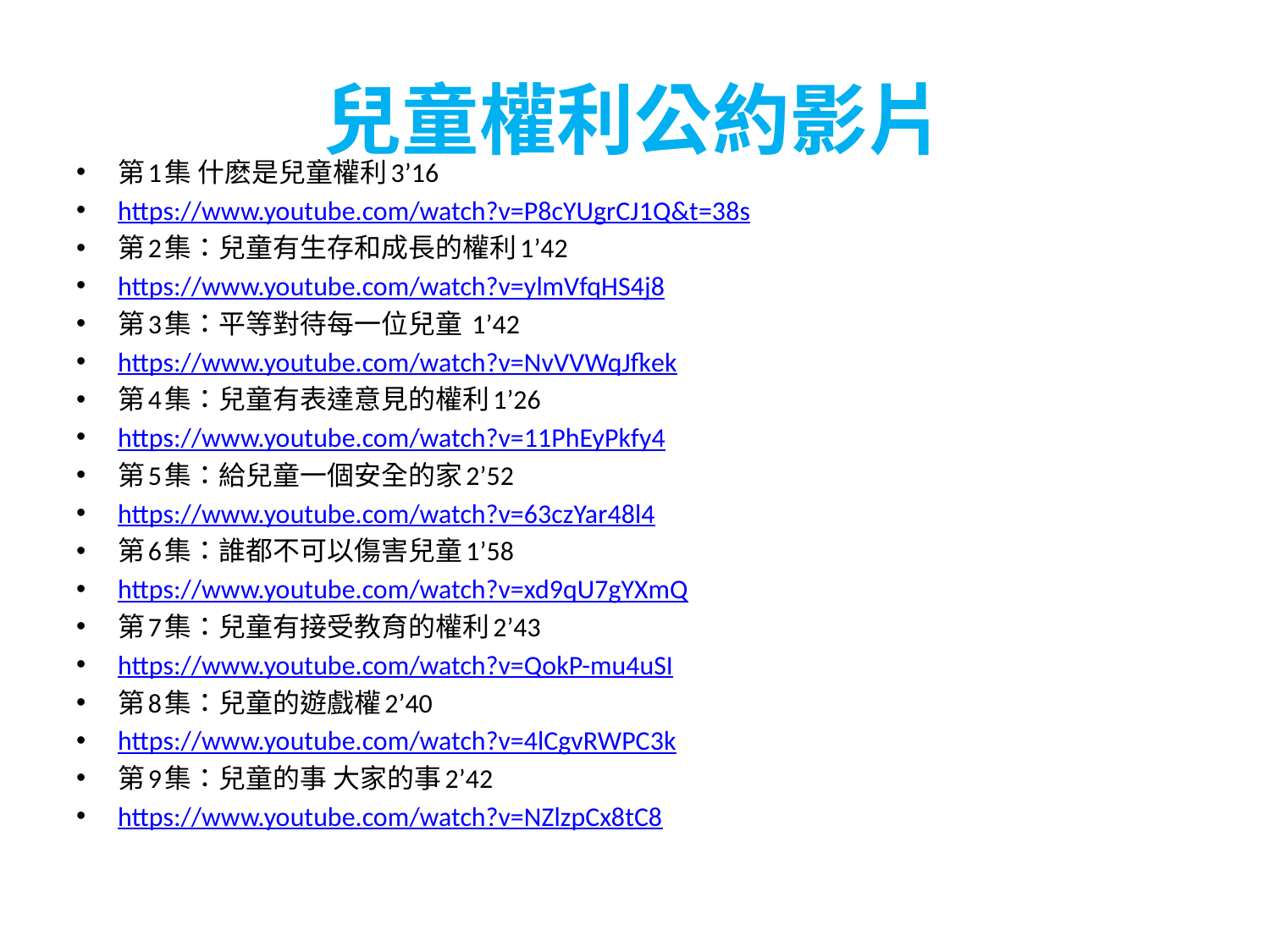

# 兒童權利公約影片
第1集 什麽是兒童權利3’16
https://www.youtube.com/watch?v=P8cYUgrCJ1Q&t=38s
第2集：兒童有生存和成長的權利1’42
https://www.youtube.com/watch?v=ylmVfqHS4j8
第3集：平等對待每一位兒童 1’42
https://www.youtube.com/watch?v=NvVVWqJfkek
第4集：兒童有表達意見的權利1’26
https://www.youtube.com/watch?v=11PhEyPkfy4
第5集：給兒童一個安全的家2’52
https://www.youtube.com/watch?v=63czYar48l4
第6集：誰都不可以傷害兒童1’58
https://www.youtube.com/watch?v=xd9qU7gYXmQ
第7集：兒童有接受教育的權利2’43
https://www.youtube.com/watch?v=QokP-mu4uSI
第8集：兒童的遊戲權2’40
https://www.youtube.com/watch?v=4lCgvRWPC3k
第9集：兒童的事 大家的事2’42
https://www.youtube.com/watch?v=NZlzpCx8tC8